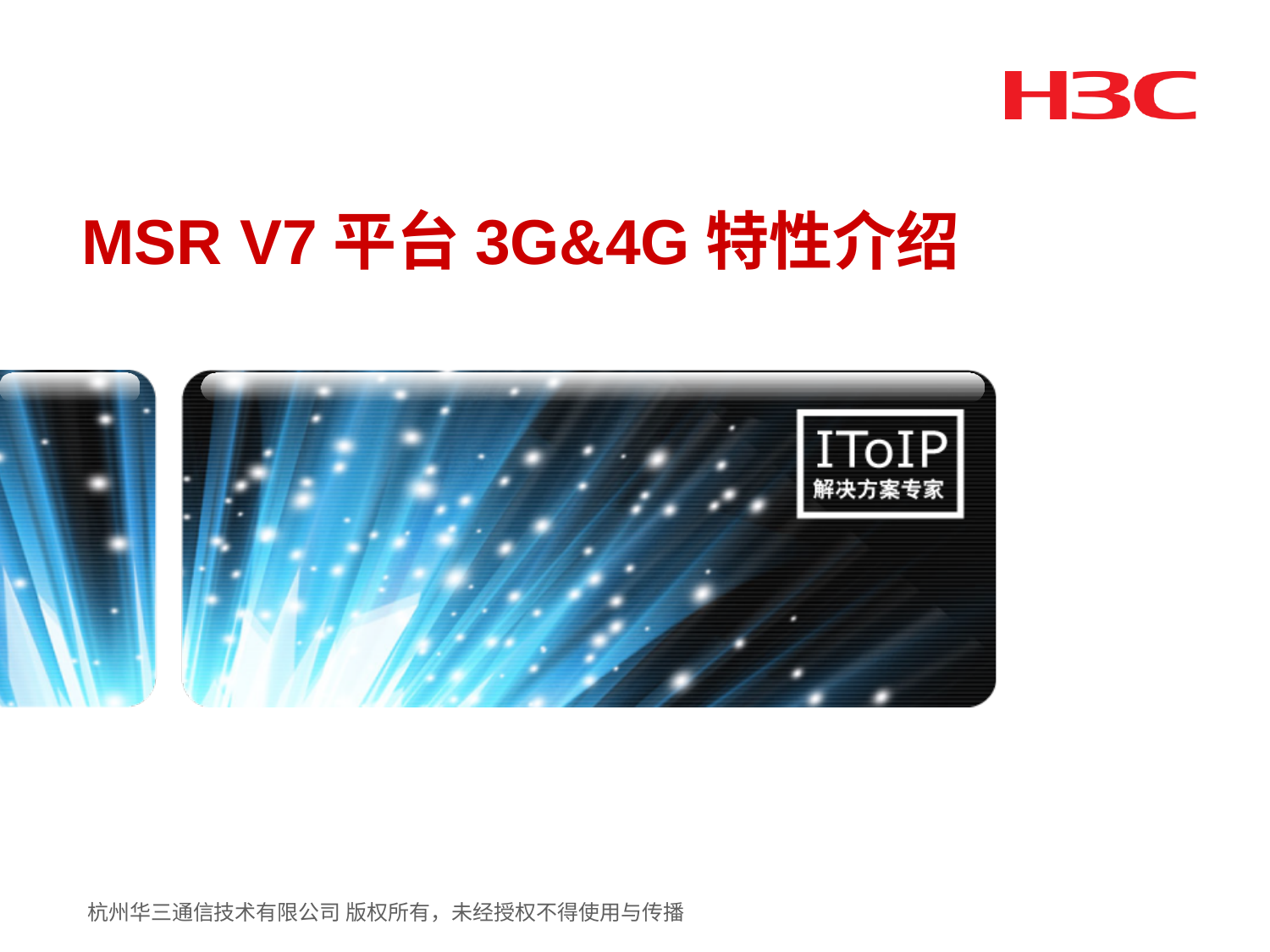

MSR V7平台3G&4G特性介绍
杭州华三通信技术有限公司 版权所有，未经授权不得使用与传播